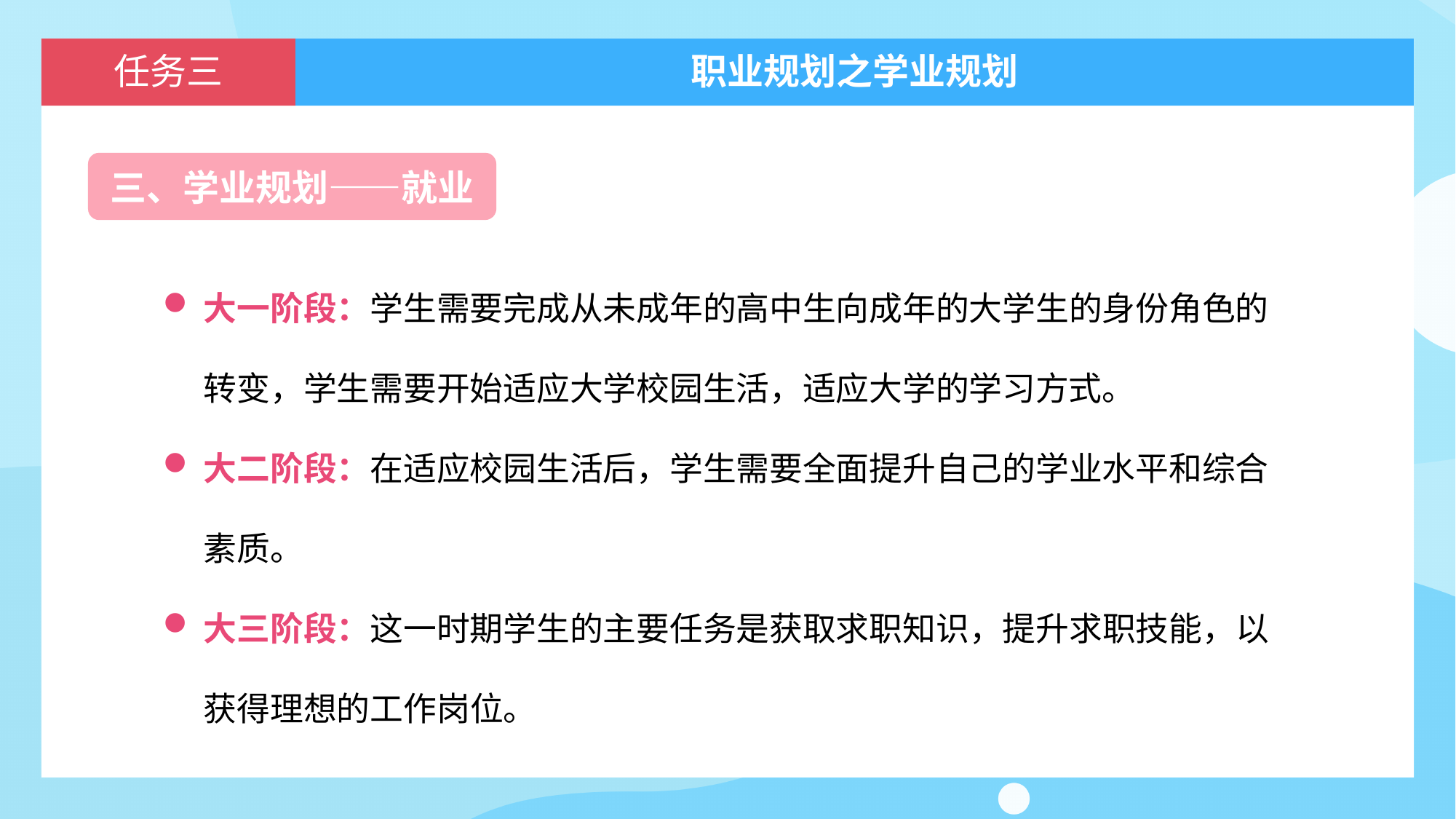

任务三
职业规划之学业规划
三、学业规划——就业
大一阶段：学生需要完成从未成年的高中生向成年的大学生的身份角色的转变，学生需要开始适应大学校园生活，适应大学的学习方式。
大二阶段：在适应校园生活后，学生需要全面提升自己的学业水平和综合素质。
大三阶段：这一时期学生的主要任务是获取求职知识，提升求职技能，以获得理想的工作岗位。